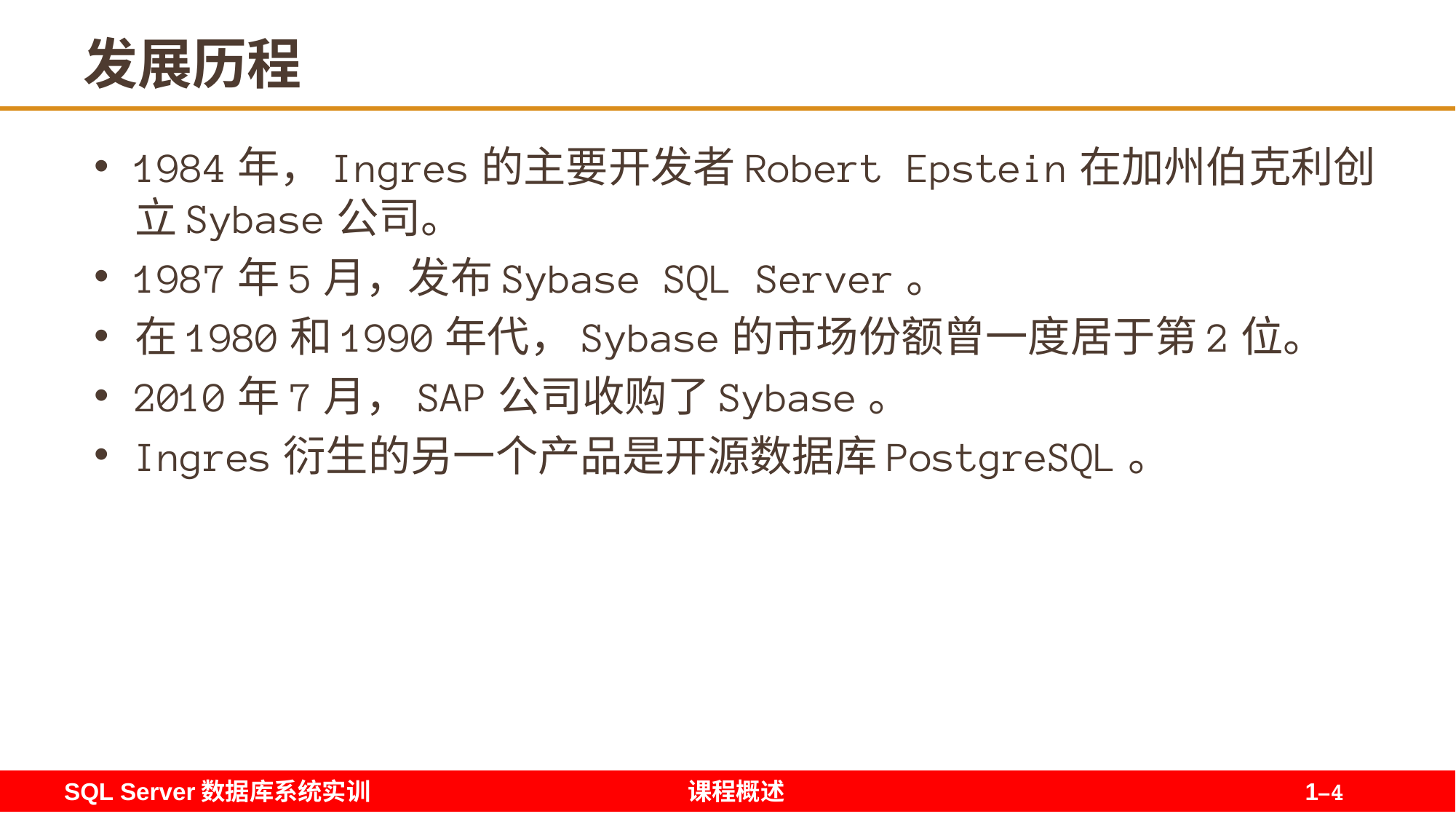

4
# 发展历程
1984年，Ingres的主要开发者Robert Epstein在加州伯克利创立Sybase公司。
1987年5月，发布Sybase SQL Server。
在1980和1990年代，Sybase的市场份额曾一度居于第2位。
2010年7月，SAP公司收购了Sybase。
Ingres衍生的另一个产品是开源数据库PostgreSQL。